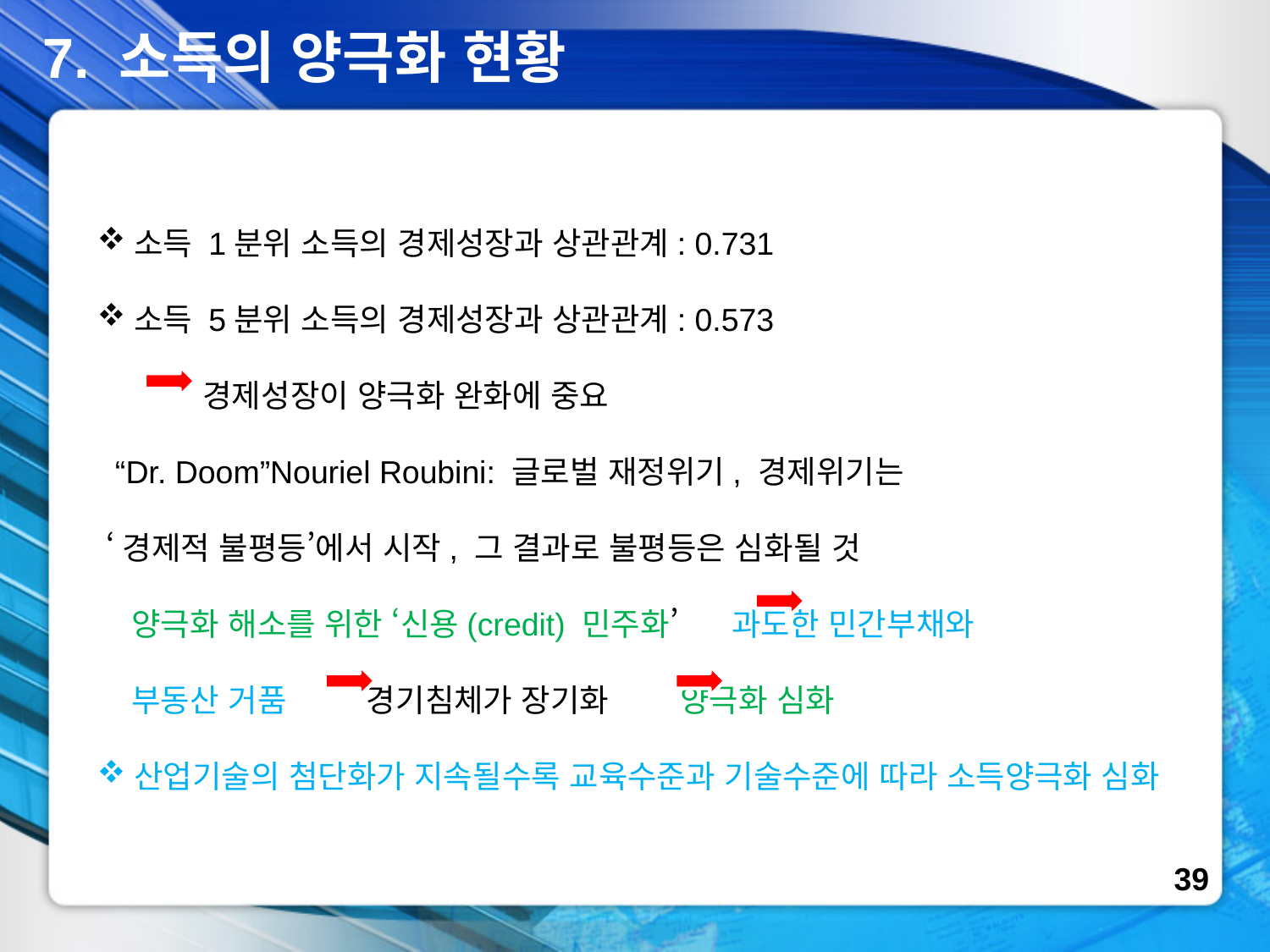

7. 소득의 양극화 현황

소득 1분위 소득의 경제성장과 상관관계: 0.731

소득 5분위 소득의 경제성장과 상관관계: 0.573

           경제성장이 양극화 완화에 중요

  “Dr. Doom”Nouriel Roubini: 글로벌 재정위기, 경제위기는

 ‘경제적 불평등’에서 시작, 그 결과로 불평등은 심화될 것

   양극화 해소를 위한 ‘신용(credit) 민주화’      과도한 민간부채와

   부동산 거품         경기침체가 장기화        양극화 심화

산업기술의 첨단화가 지속될수록 교육수준과 기술수준에 따라 소득양극화 심화

39